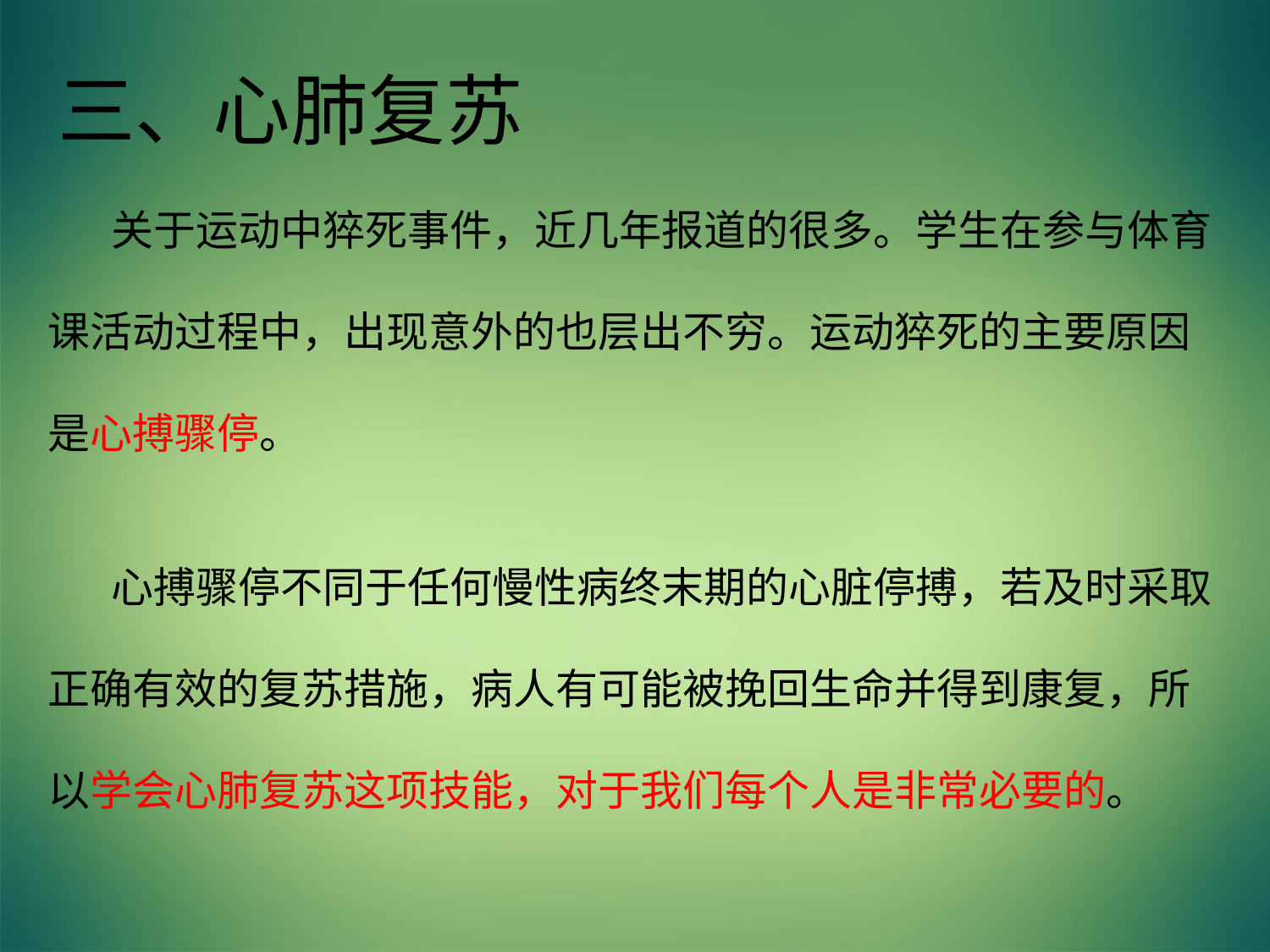

# 三、心肺复苏
关于运动中猝死事件，近几年报道的很多。学生在参与体育课活动过程中，出现意外的也层出不穷。运动猝死的主要原因是心搏骤停。
心搏骤停不同于任何慢性病终末期的心脏停搏，若及时采取正确有效的复苏措施，病人有可能被挽回生命并得到康复，所以学会心肺复苏这项技能，对于我们每个人是非常必要的。